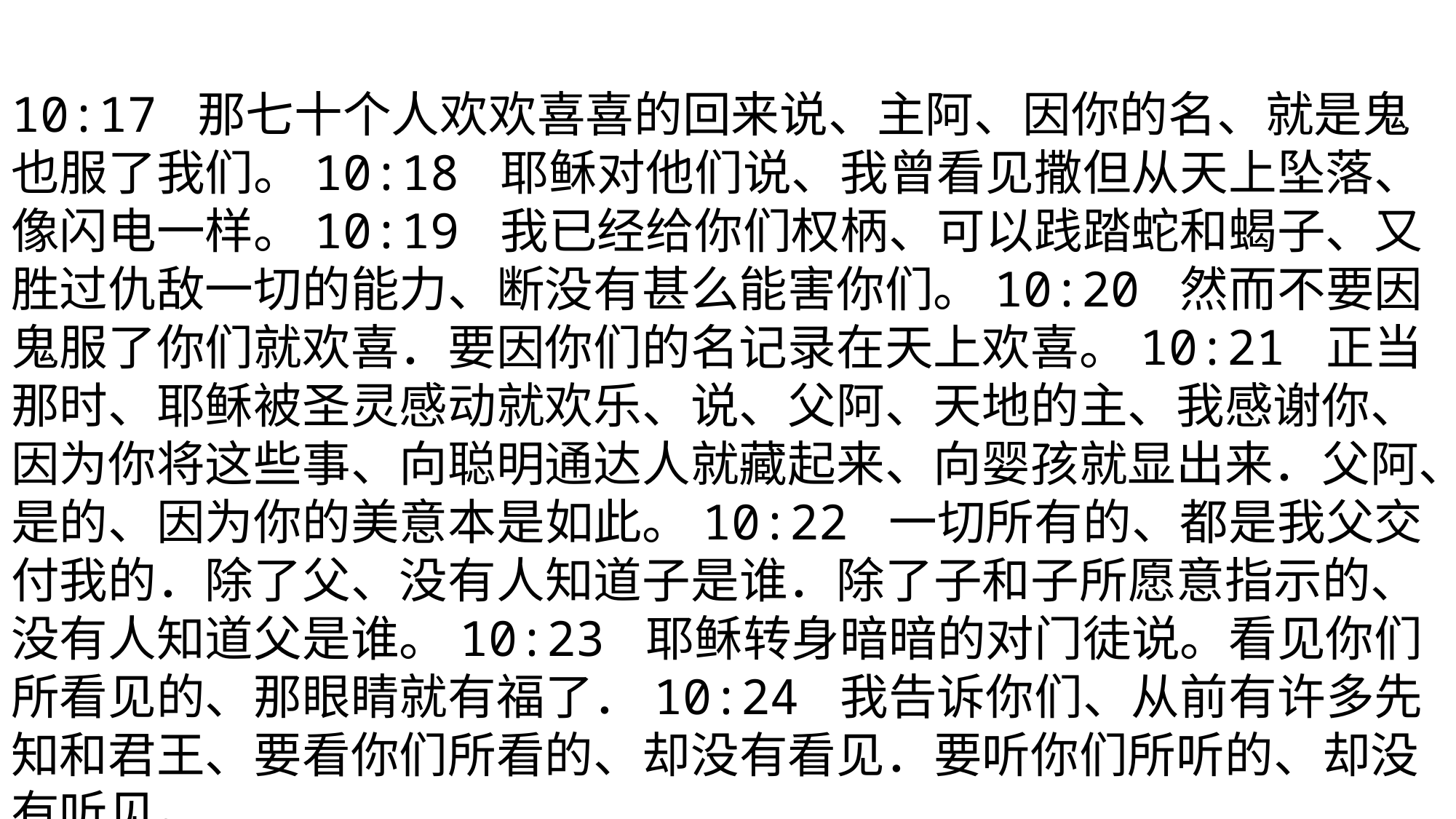

#
10:17 那七十个人欢欢喜喜的回来说、主阿、因你的名、就是鬼也服了我们。10:18 耶稣对他们说、我曾看见撒但从天上坠落、像闪电一样。10:19 我已经给你们权柄、可以践踏蛇和蝎子、又胜过仇敌一切的能力、断没有甚么能害你们。10:20 然而不要因鬼服了你们就欢喜．要因你们的名记录在天上欢喜。10:21 正当那时、耶稣被圣灵感动就欢乐、说、父阿、天地的主、我感谢你、因为你将这些事、向聪明通达人就藏起来、向婴孩就显出来．父阿、是的、因为你的美意本是如此。10:22 一切所有的、都是我父交付我的．除了父、没有人知道子是谁．除了子和子所愿意指示的、没有人知道父是谁。10:23 耶稣转身暗暗的对门徒说。看见你们所看见的、那眼睛就有福了．10:24 我告诉你们、从前有许多先知和君王、要看你们所看的、却没有看见．要听你们所听的、却没有听见。